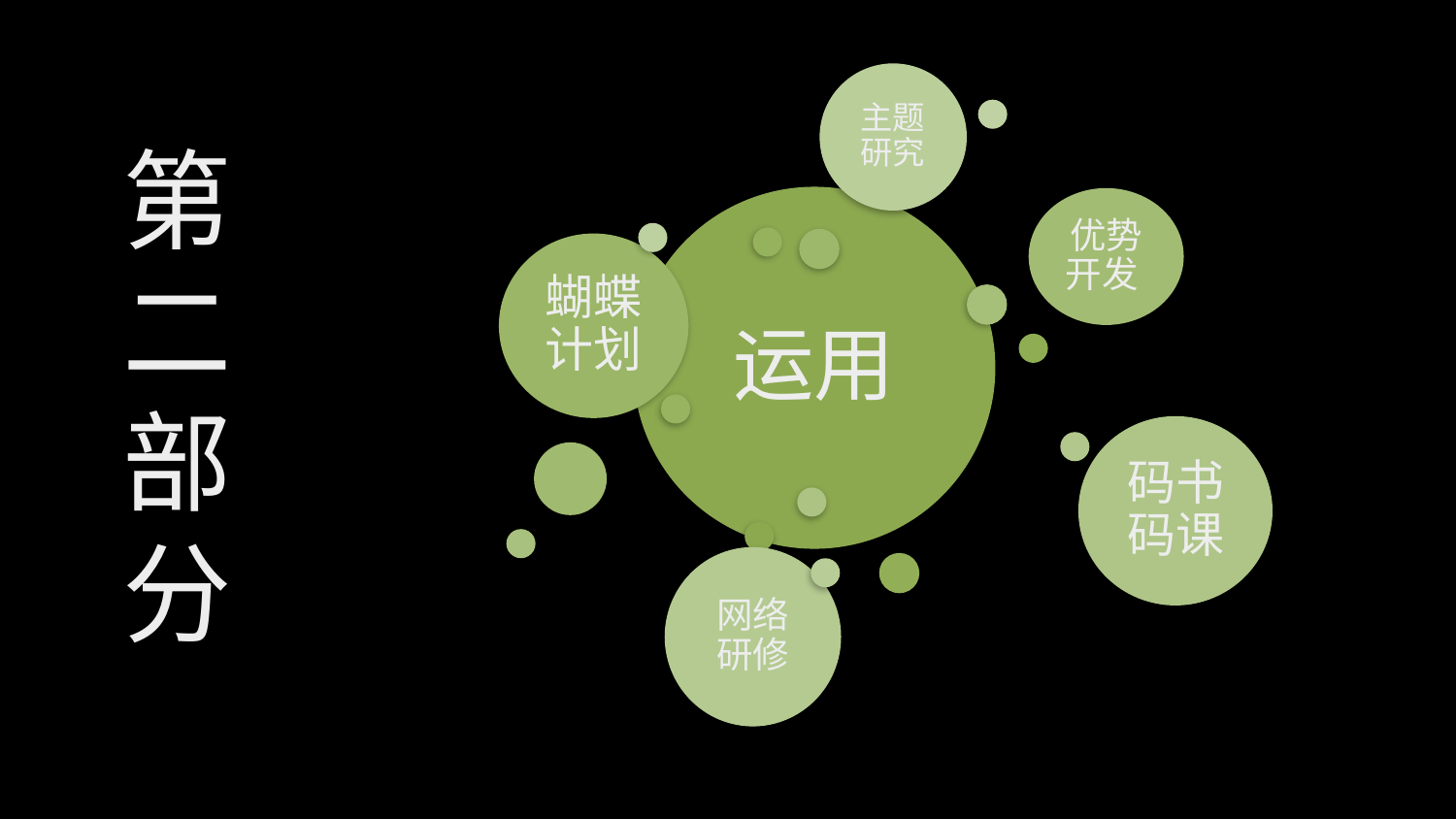

运用
蝴蝶计划
优势开发
码书码课
网络研修
主题研究
第二部分